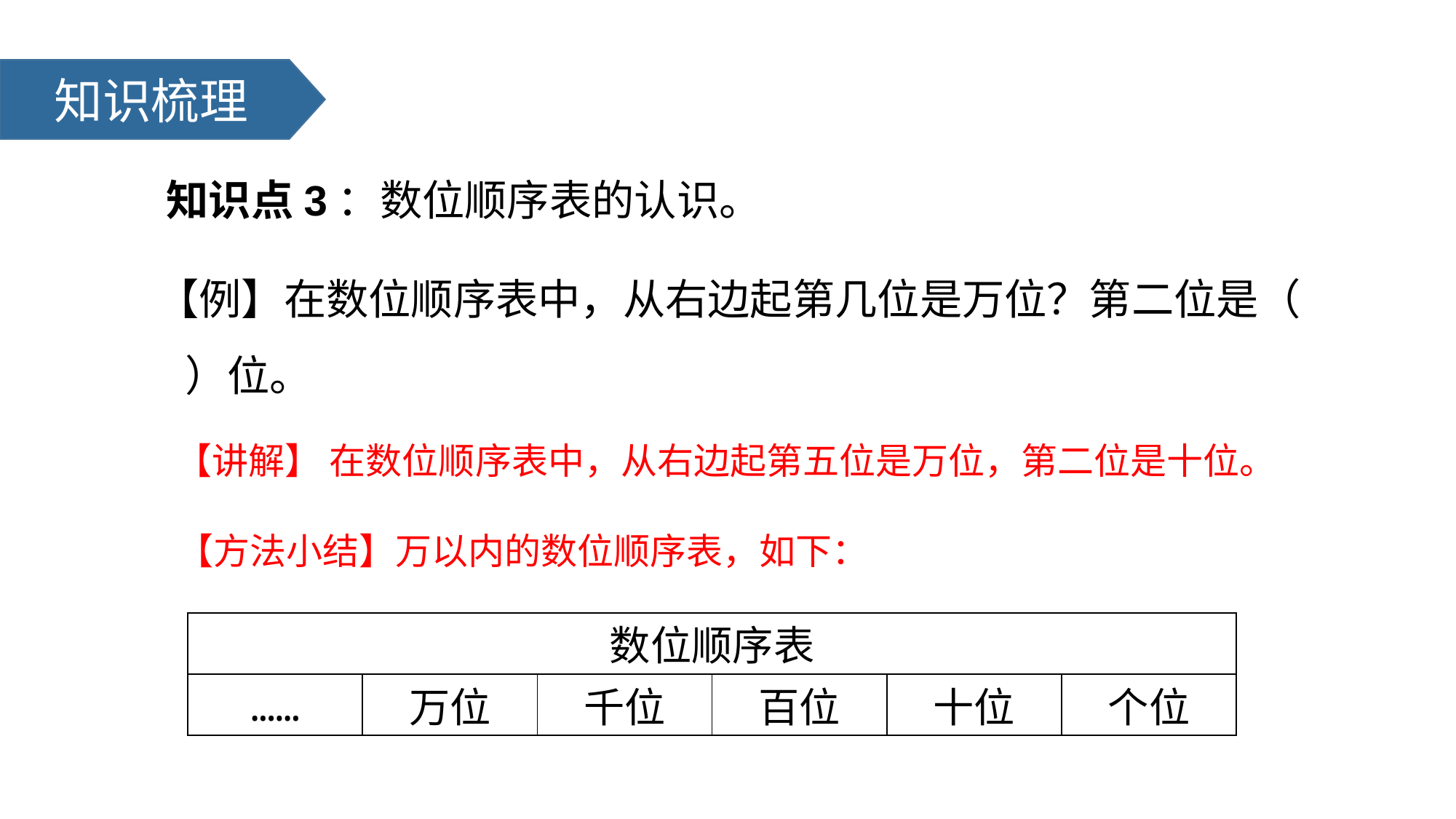

知识梳理
知识点3：数位顺序表的认识。
【例】在数位顺序表中，从右边起第几位是万位？第二位是（     ）位。
【讲解】 在数位顺序表中，从右边起第五位是万位，第二位是十位。
【方法小结】万以内的数位顺序表，如下：
| 数位顺序表 |  |  |  |  |  |
| --- | --- | --- | --- | --- | --- |
| …… | 万位 | 千位 | 百位 | 十位 | 个位 |